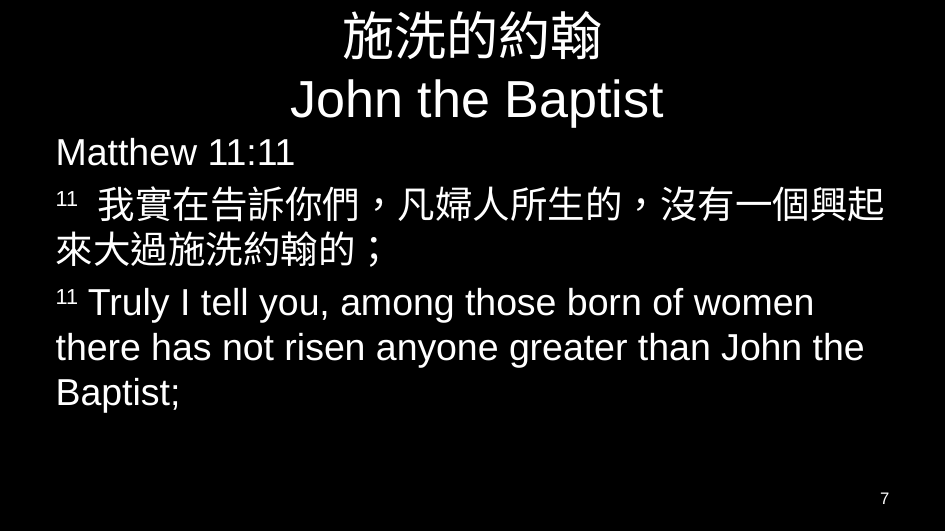

# 施洗的約翰 John the Baptist
Matthew 11:11
11 我實在告訴你們，凡婦人所生的，沒有一個興起來大過施洗約翰的；
11 Truly I tell you, among those born of women there has not risen anyone greater than John the Baptist;

7